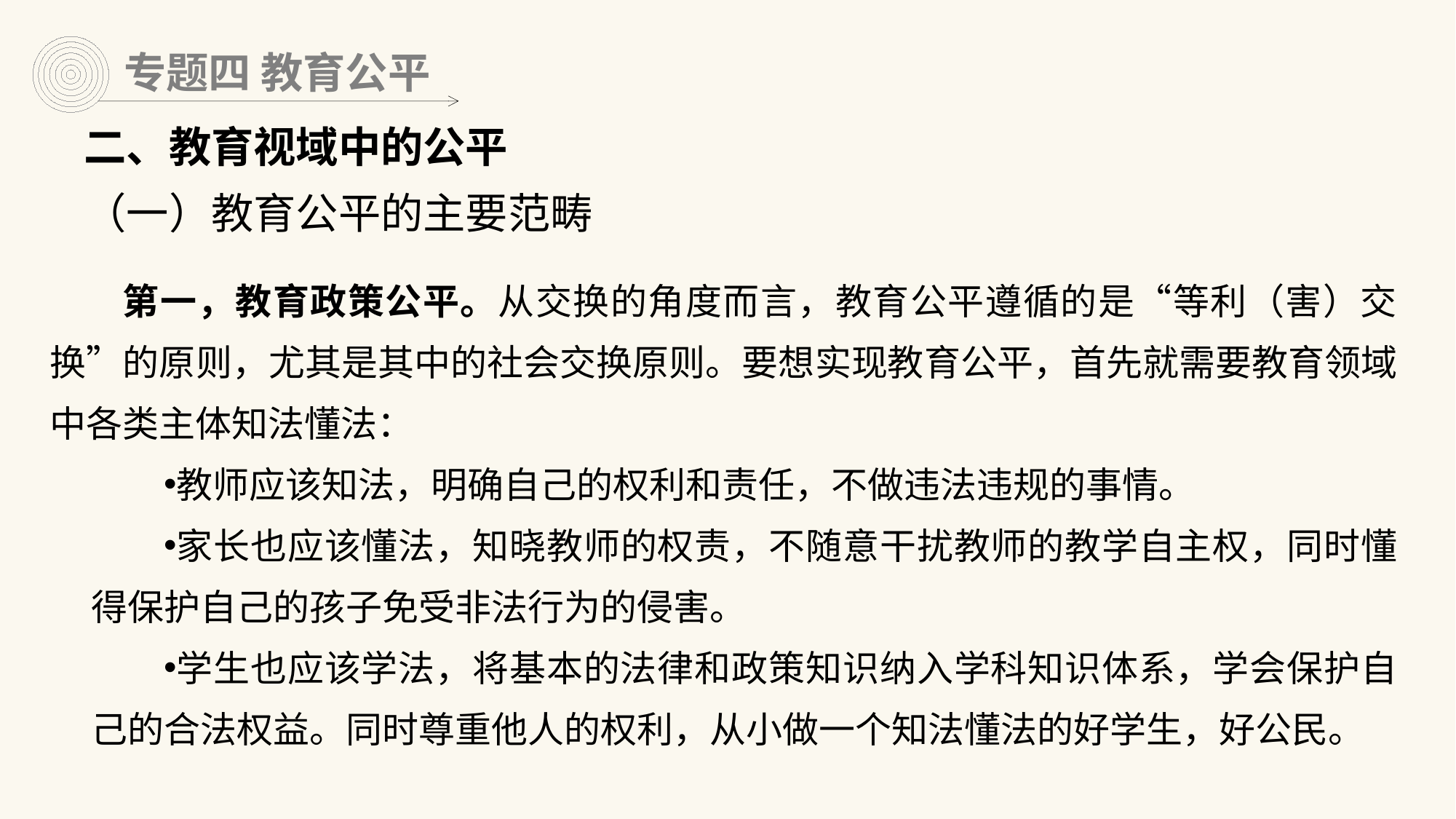

专题四 教育公平
二、教育视域中的公平
（一）教育公平的主要范畴
第一，教育政策公平。从交换的角度而言，教育公平遵循的是“等利（害）交换”的原则，尤其是其中的社会交换原则。要想实现教育公平，首先就需要教育领域中各类主体知法懂法：
教师应该知法，明确自己的权利和责任，不做违法违规的事情。
家长也应该懂法，知晓教师的权责，不随意干扰教师的教学自主权，同时懂得保护自己的孩子免受非法行为的侵害。
学生也应该学法，将基本的法律和政策知识纳入学科知识体系，学会保护自己的合法权益。同时尊重他人的权利，从小做一个知法懂法的好学生，好公民。